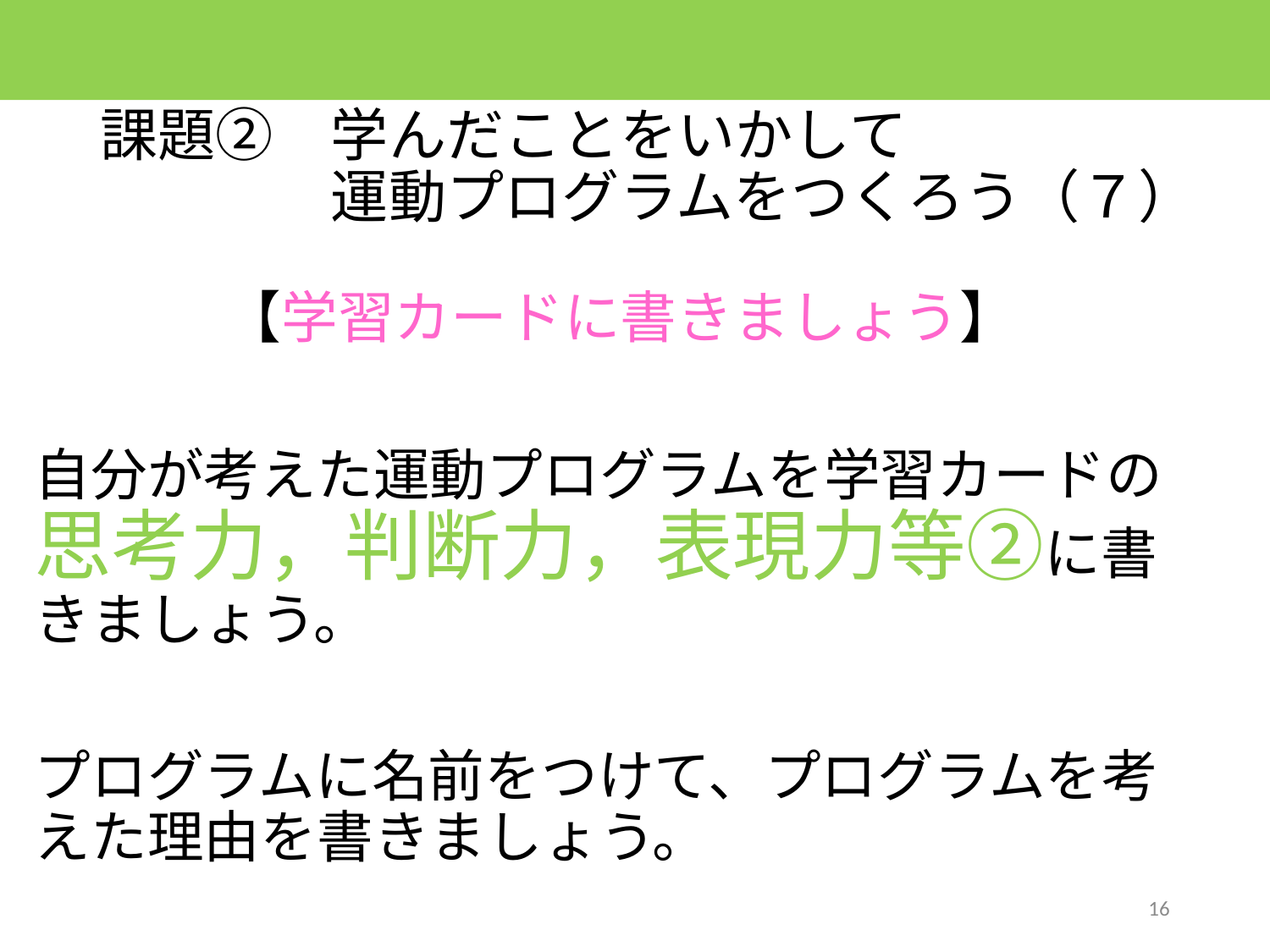

# 課題②　学んだことをいかして 　　　　運動プログラムをつくろう（７）

【学習カードに書きましょう】

自分が考えた運動プログラムを学習カードの思考力，判断力，表現力等②に書きましょう。

プログラムに名前をつけて、プログラムを考えた理由を書きましょう。

16